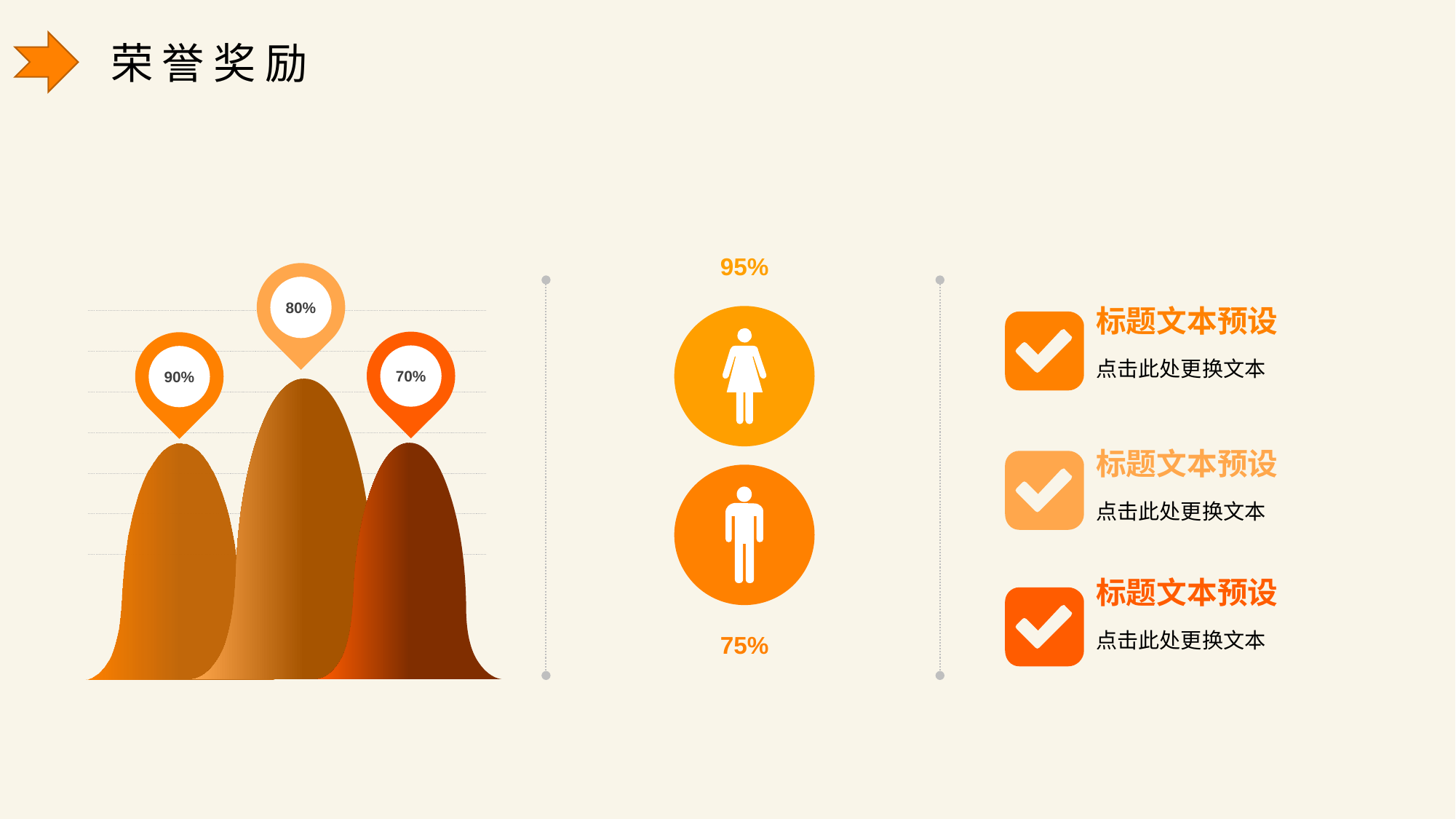

荣誉奖励

95%

80%

标题文本预设
点击此处更换文本

70%

90%

标题文本预设
点击此处更换文本

标题文本预设
点击此处更换文本

75%